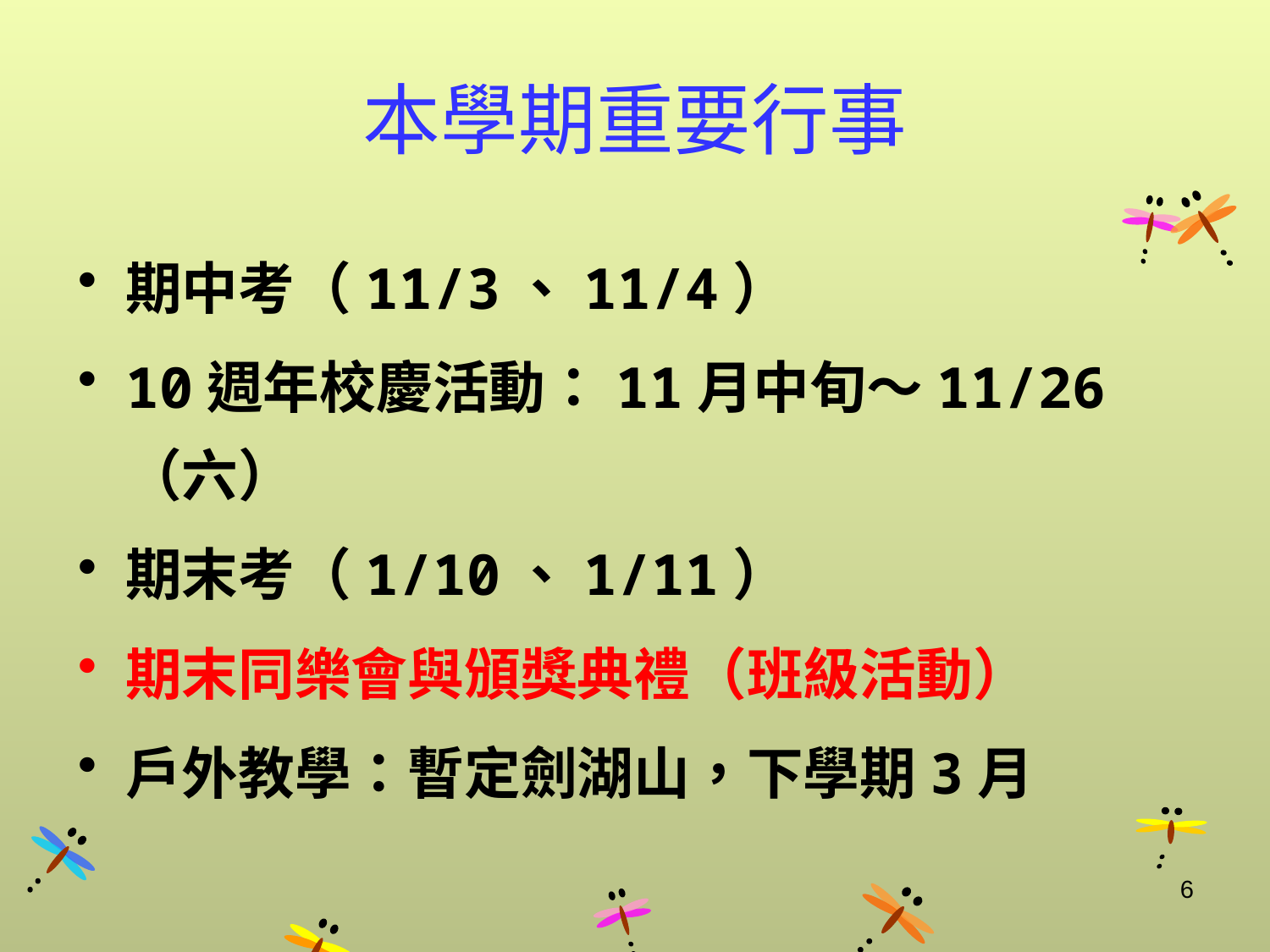

# 本學期重要行事
期中考（11/3、11/4）
10週年校慶活動：11月中旬～11/26（六）
期末考（1/10、1/11）
期末同樂會與頒獎典禮（班級活動）
戶外教學：暫定劍湖山，下學期3月
6